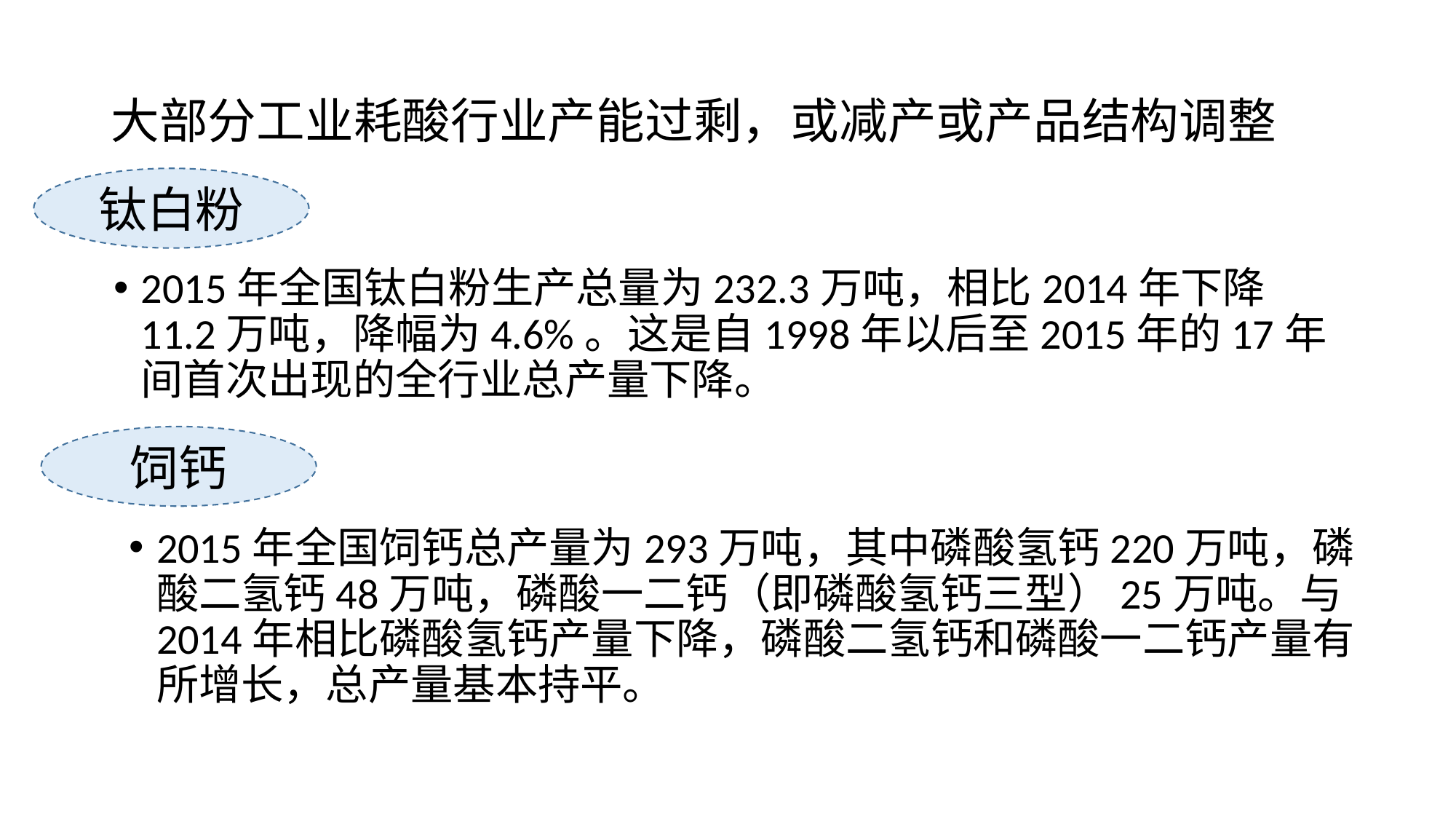

# 大部分工业耗酸行业产能过剩，或减产或产品结构调整
钛白粉
2015年全国钛白粉生产总量为232.3万吨，相比2014年下降11.2万吨，降幅为4.6%。这是自1998年以后至2015年的17年间首次出现的全行业总产量下降。

饲钙
2015年全国饲钙总产量为293万吨，其中磷酸氢钙220万吨，磷酸二氢钙48万吨，磷酸一二钙（即磷酸氢钙三型）25万吨。与2014年相比磷酸氢钙产量下降，磷酸二氢钙和磷酸一二钙产量有所增长，总产量基本持平。